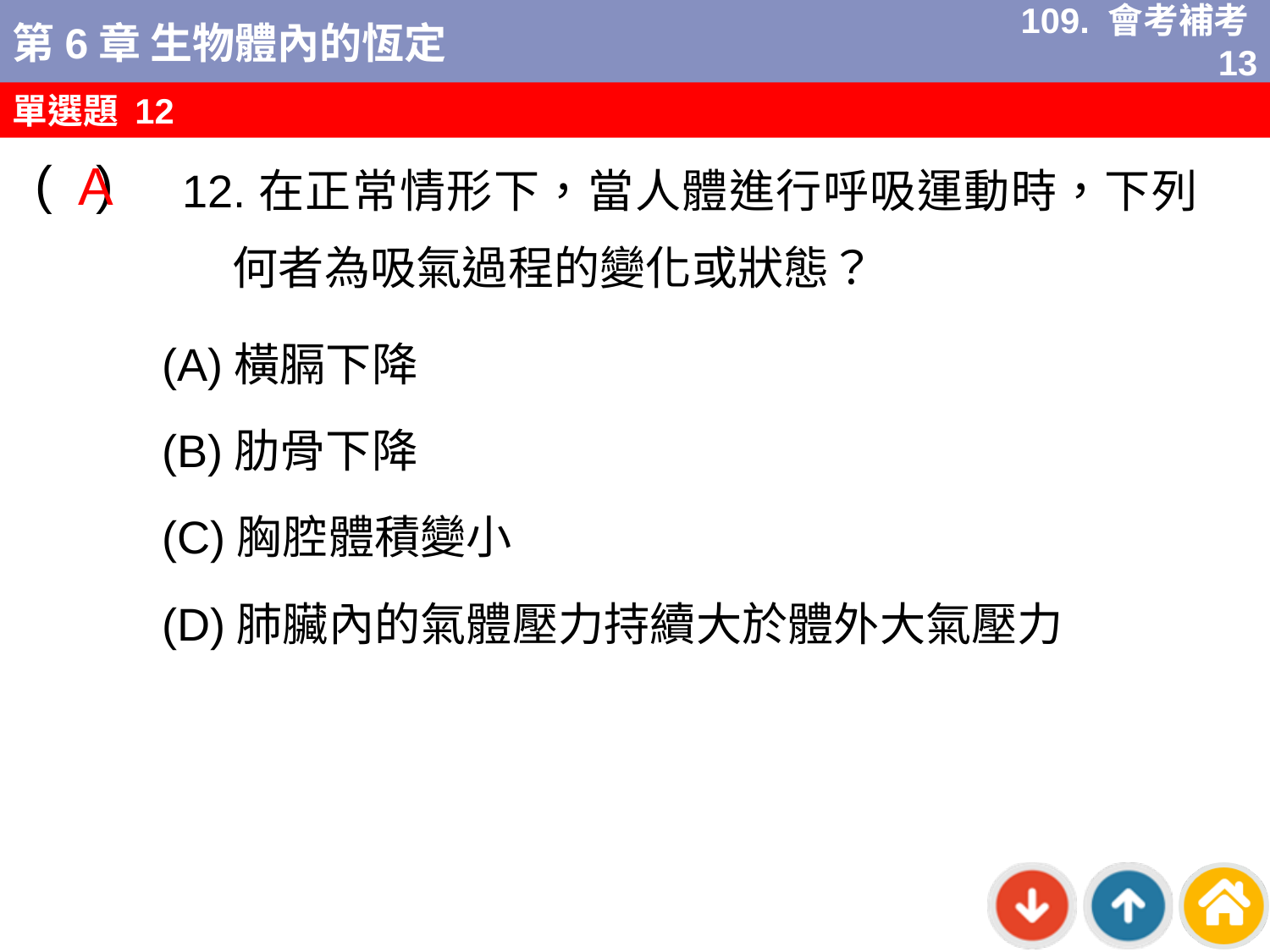

109. 會考補考13
單選題 12
A
(   )
12.在正常情形下，當人體進行呼吸運動時，下列何者為吸氣過程的變化或狀態？
(A)橫膈下降
(B)肋骨下降
(C)胸腔體積變小
(D)肺臟內的氣體壓力持續大於體外大氣壓力